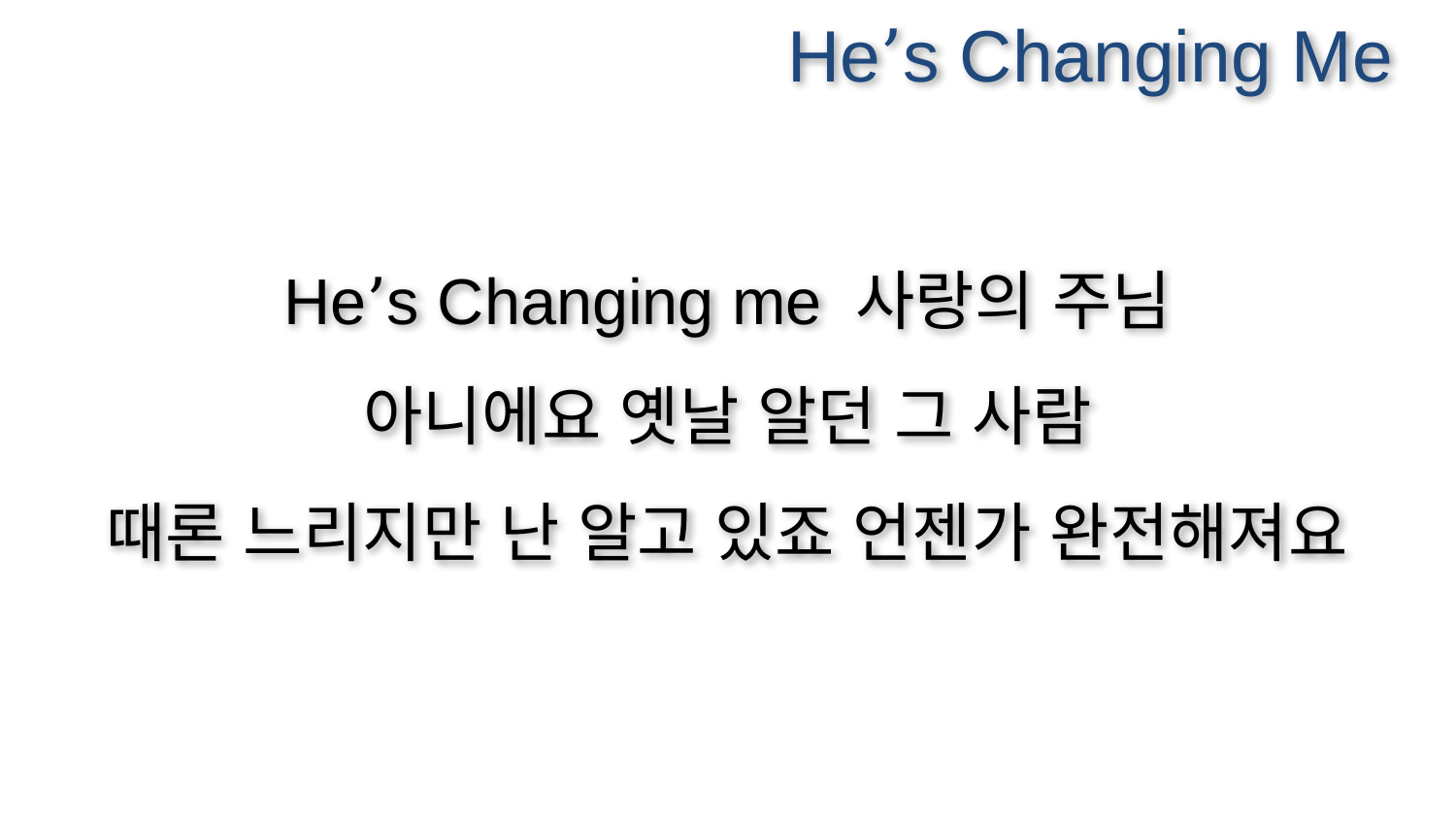

He’s Changing Me
He’s Changing me 사랑의 주님
아니에요 옛날 알던 그 사람
때론 느리지만 난 알고 있죠 언젠가 완전해져요